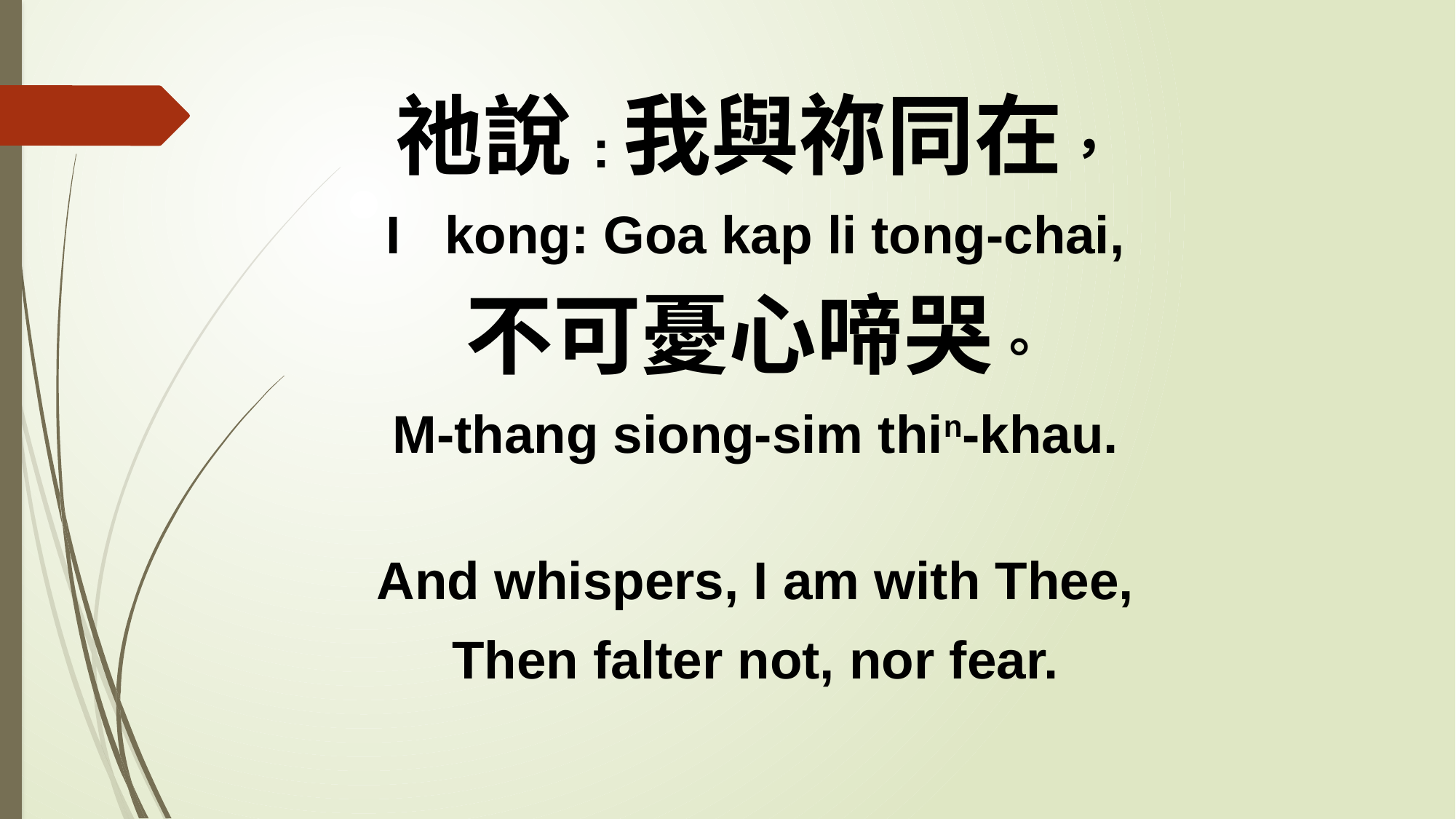

祂說:我與祢同在，
 I   kong: Goa kap li tong-chai,
不可憂心啼哭。
M-thang siong-sim thin-khau.

And whispers, I am with Thee,
Then falter not, nor fear.